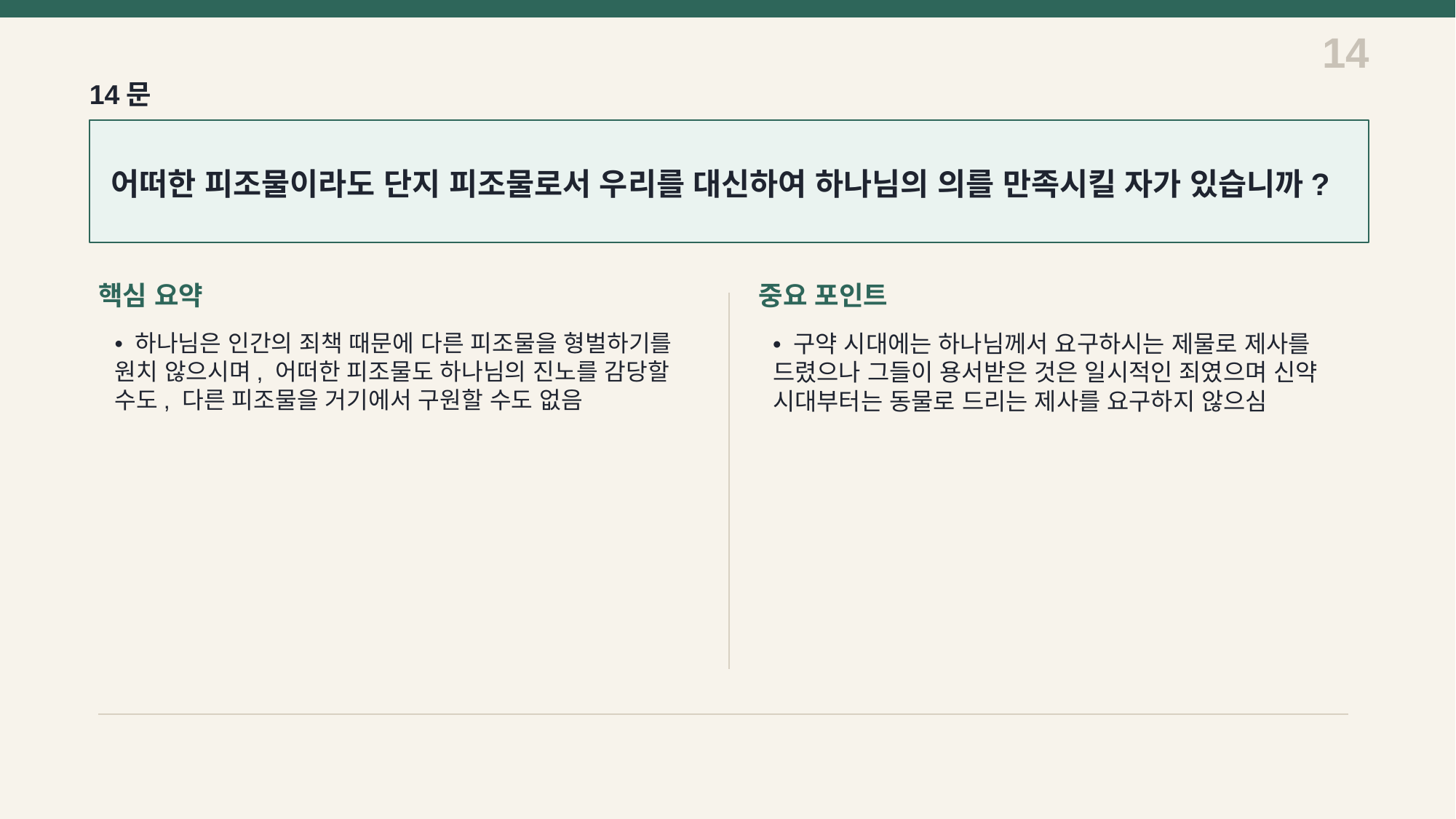

14
14문

어떠한 피조물이라도 단지 피조물로서 우리를 대신하여 하나님의 의를 만족시킬 자가 있습니까?
핵심 요약
중요 포인트
• 구약 시대에는 하나님께서 요구하시는 제물로 제사를 드렸으나 그들이 용서받은 것은 일시적인 죄였으며 신약 시대부터는 동물로 드리는 제사를 요구하지 않으심
• 하나님은 인간의 죄책 때문에 다른 피조물을 형벌하기를 원치 않으시며, 어떠한 피조물도 하나님의 진노를 감당할 수도, 다른 피조물을 거기에서 구원할 수도 없음